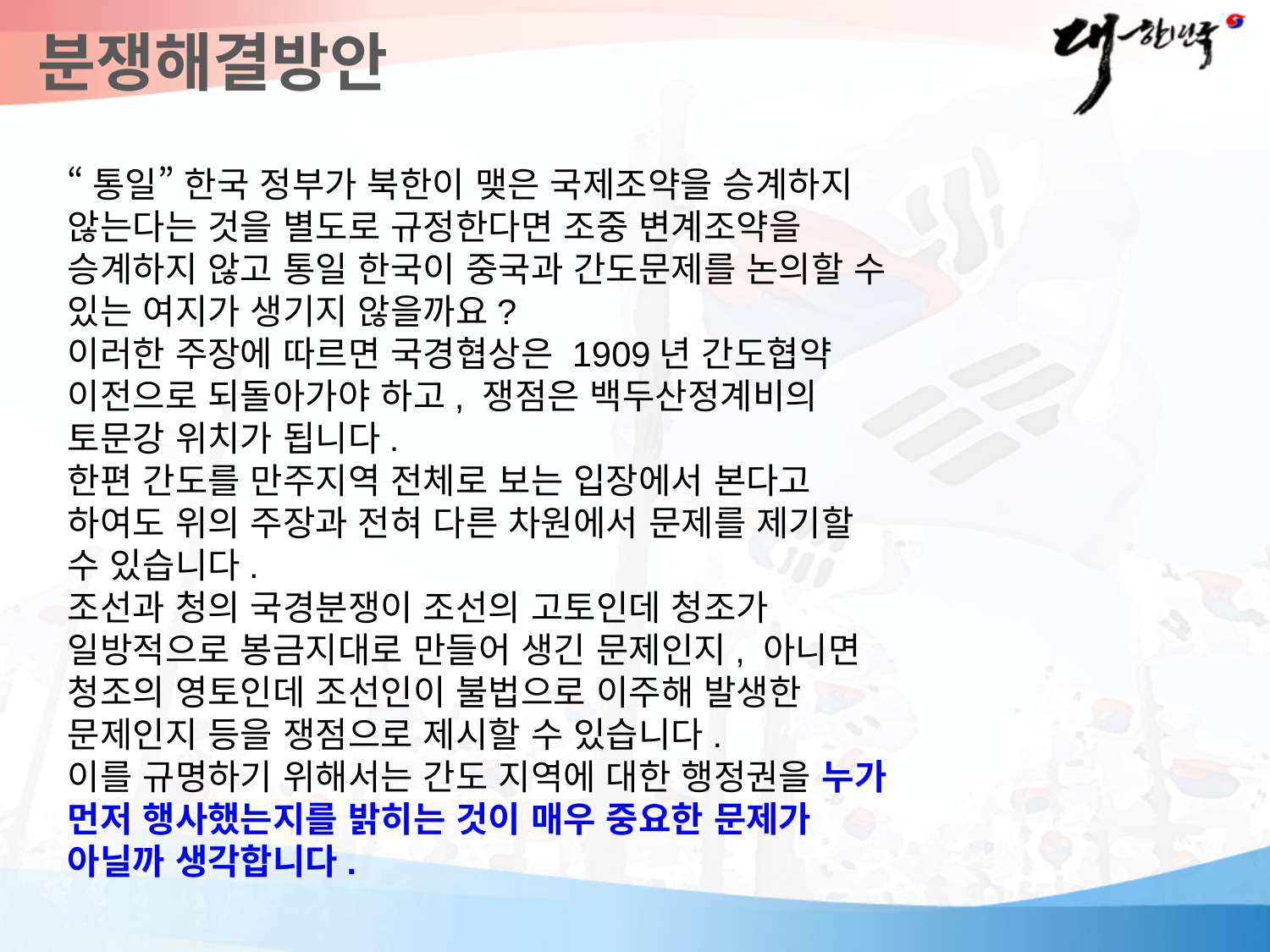

분쟁해결방안
“통일” 한국 정부가 북한이 맺은 국제조약을 승계하지 않는다는 것을 별도로 규정한다면 조중 변계조약을 승계하지 않고 통일 한국이 중국과 간도문제를 논의할 수 있는 여지가 생기지 않을까요?
이러한 주장에 따르면 국경협상은 1909년 간도협약 이전으로 되돌아가야 하고, 쟁점은 백두산정계비의 토문강 위치가 됩니다.
한편 간도를 만주지역 전체로 보는 입장에서 본다고 하여도 위의 주장과 전혀 다른 차원에서 문제를 제기할 수 있습니다.
조선과 청의 국경분쟁이 조선의 고토인데 청조가 일방적으로 봉금지대로 만들어 생긴 문제인지, 아니면 청조의 영토인데 조선인이 불법으로 이주해 발생한 문제인지 등을 쟁점으로 제시할 수 있습니다.
이를 규명하기 위해서는 간도 지역에 대한 행정권을 누가 먼저 행사했는지를 밝히는 것이 매우 중요한 문제가 아닐까 생각합니다.